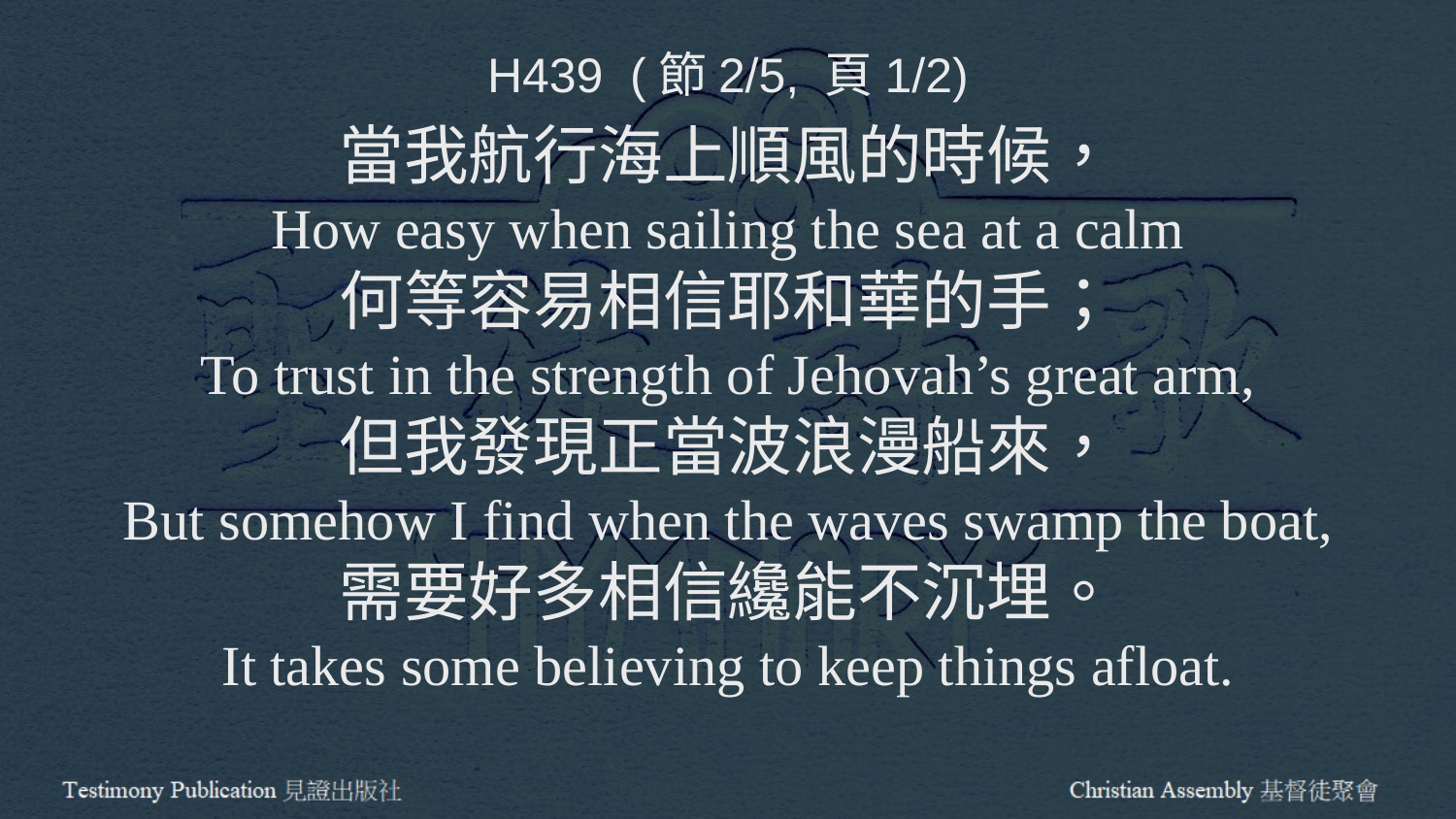

H439  (節2/5, 頁1/2)
當我航行海上順風的時候，
How easy when sailing the sea at a calm
何等容易相信耶和華的手；
To trust in the strength of Jehovah’s great arm,
但我發現正當波浪漫船來，
But somehow I find when the waves swamp the boat,
需要好多相信纔能不沉埋。
It takes some believing to keep things afloat.